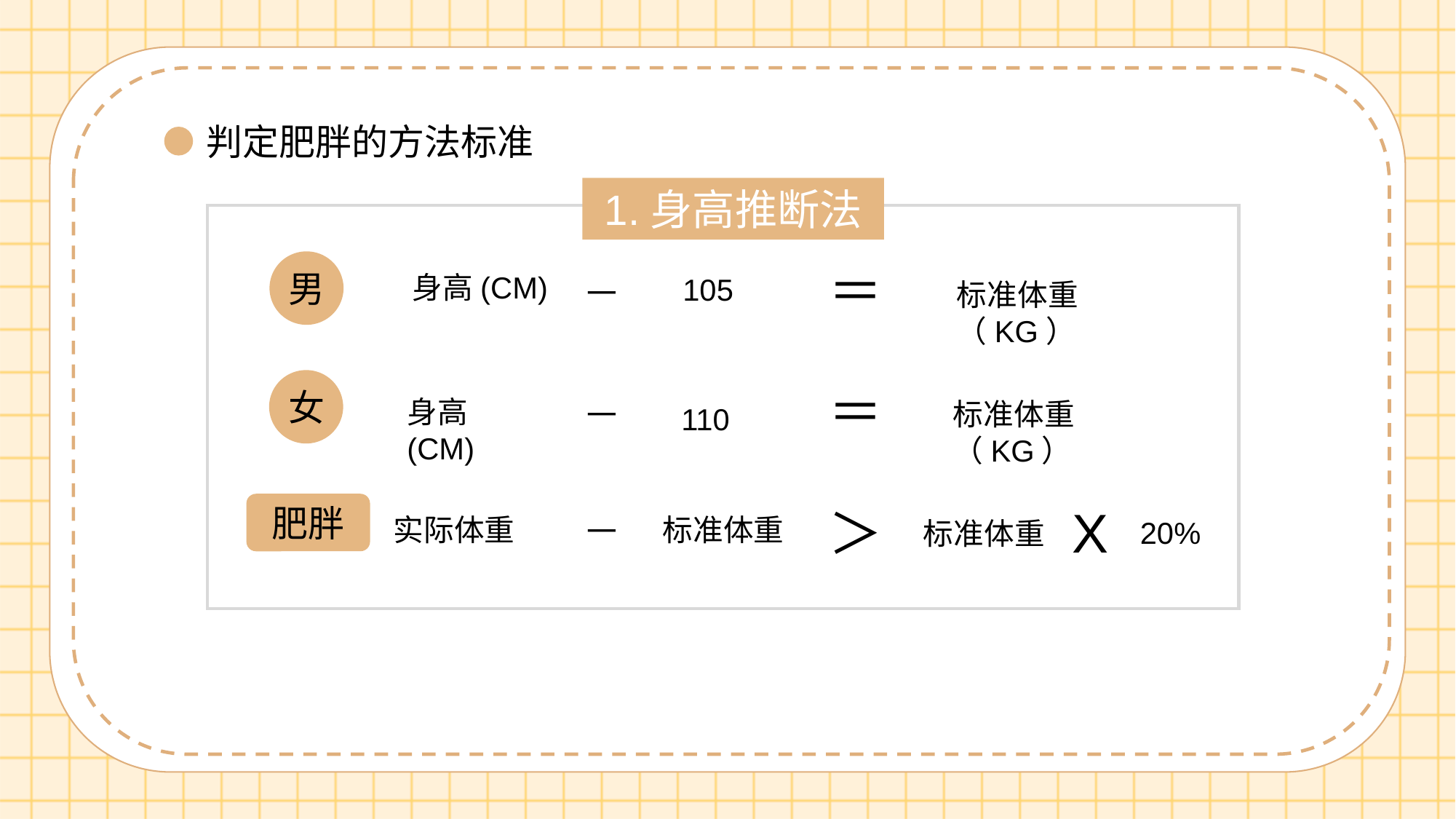

判定肥胖的方法标准

1.身高推断法

男
＝
身高(CM)
105
一
标准体重（KG）
＝
身高(CM)
标准体重（KG）
一
110
X
＞
标准体重
实际体重
一
20%
标准体重
女
肥胖